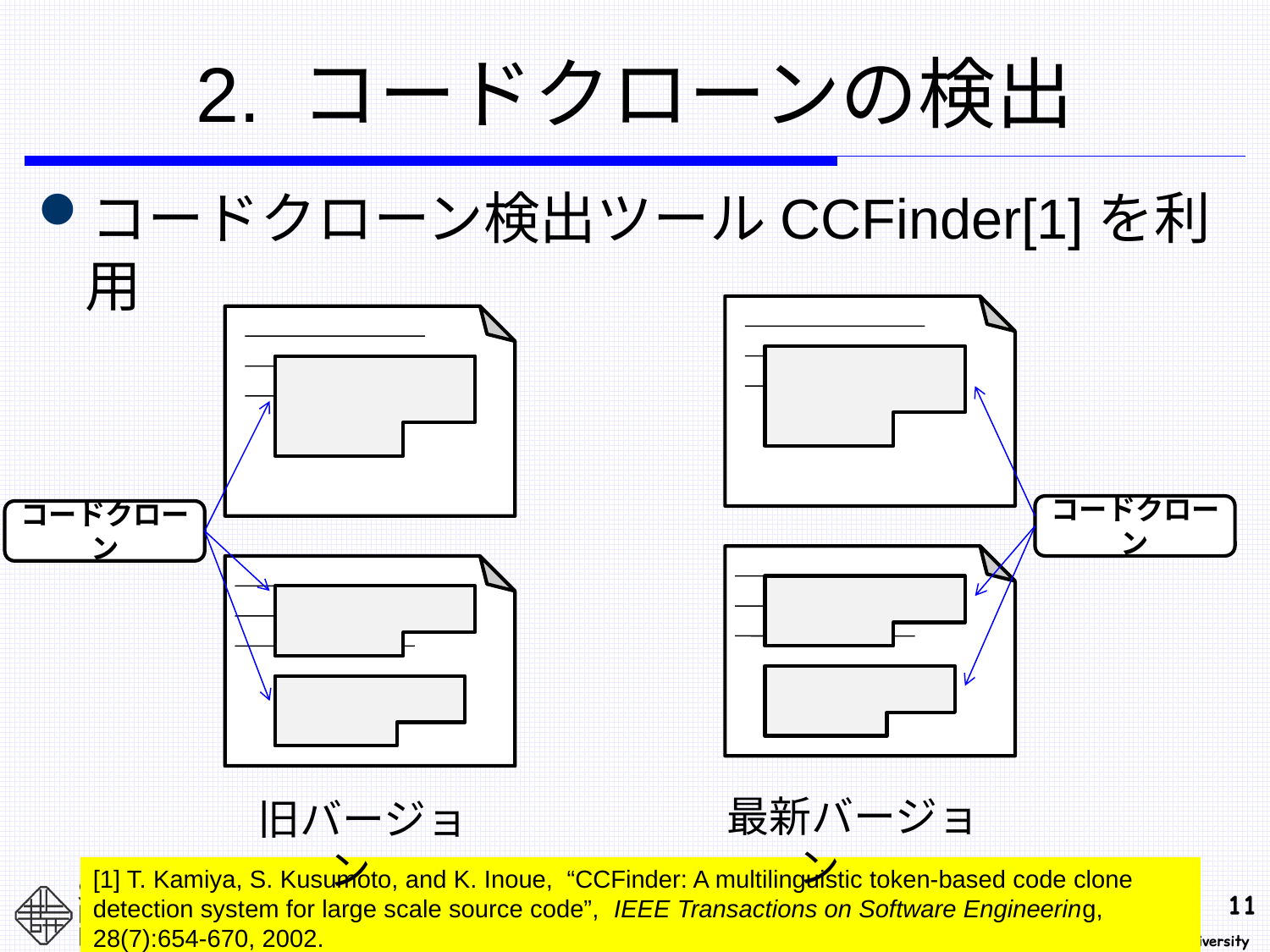

# 2. コードクローンの検出
コードクローン検出ツールCCFinder[1]を利用

コードクローン
コードクローン

最新バージョン
旧バージョン
[1] T. Kamiya, S. Kusumoto, and K. Inoue,  “CCFinder: A multilinguistic token-based code clone detection system for large scale source code”,  IEEE Transactions on Software Engineering, 28(7):654-670, 2002.